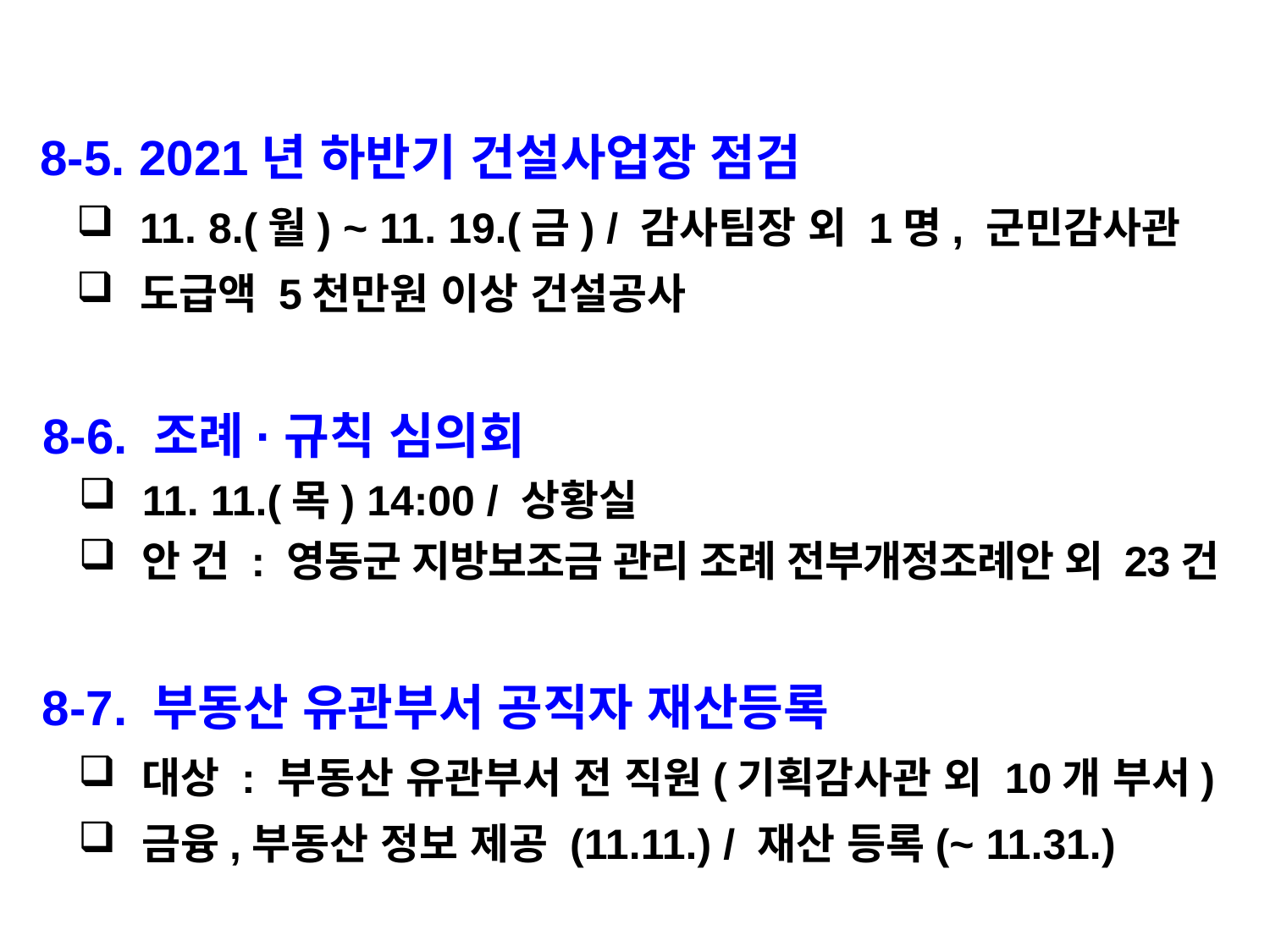

8-5. 2021년 하반기 건설사업장 점검
11. 8.(월) ~ 11. 19.(금) / 감사팀장 외 1명, 군민감사관
도급액 5천만원 이상 건설공사

  8-6. 조례·규칙 심의회
11. 11.(목) 14:00 / 상황실
안 건 : 영동군 지방보조금 관리 조례 전부개정조례안 외 23건

  8-7. 부동산 유관부서 공직자 재산등록
대상 : 부동산 유관부서 전 직원(기획감사관 외 10개 부서)
금융,부동산 정보 제공 (11.11.) / 재산 등록(~ 11.31.)